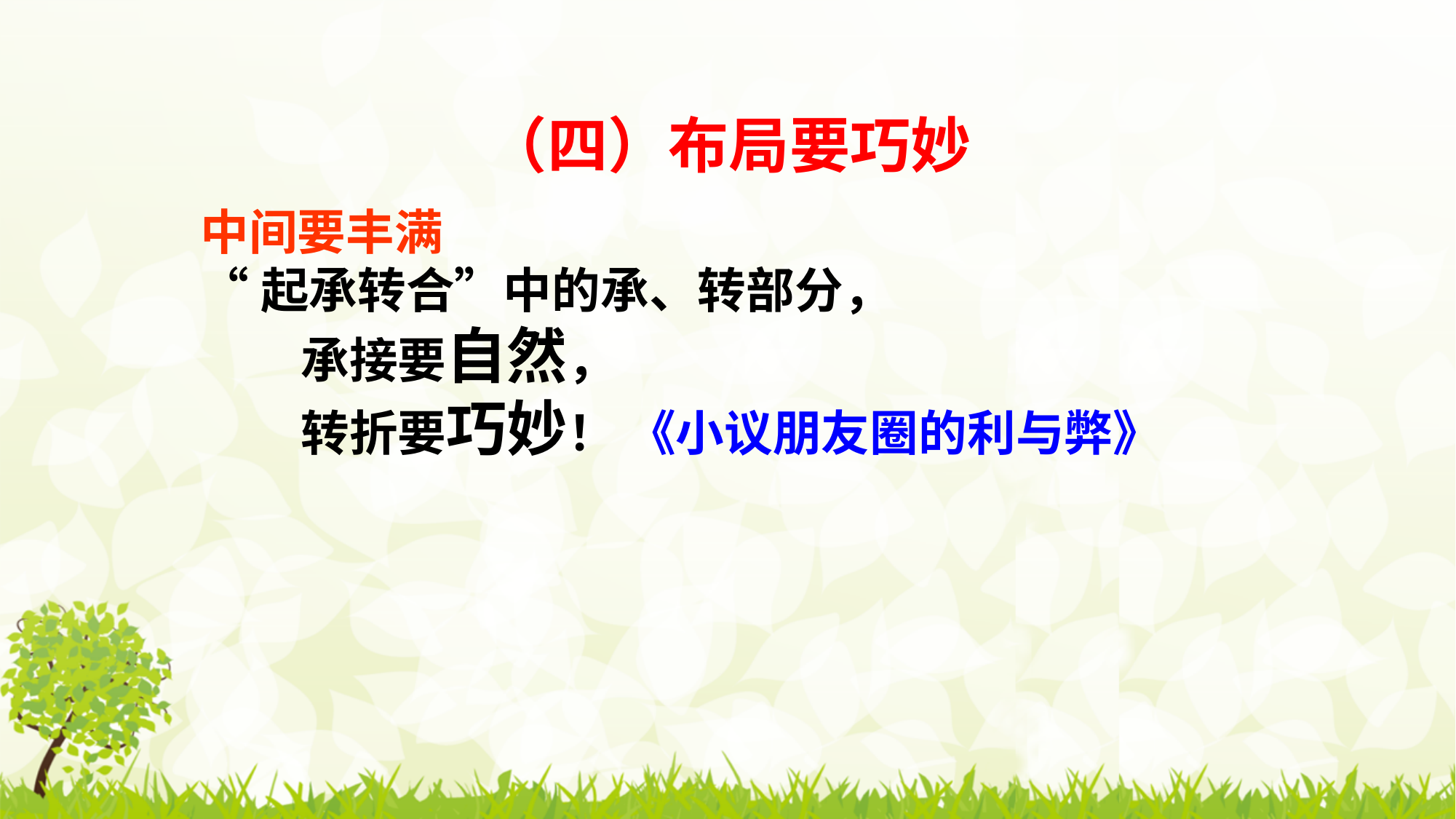

（四）布局要巧妙
中间要丰满
“起承转合”中的承、转部分，
        承接要自然，
        转折要巧妙！ 《小议朋友圈的利与弊》